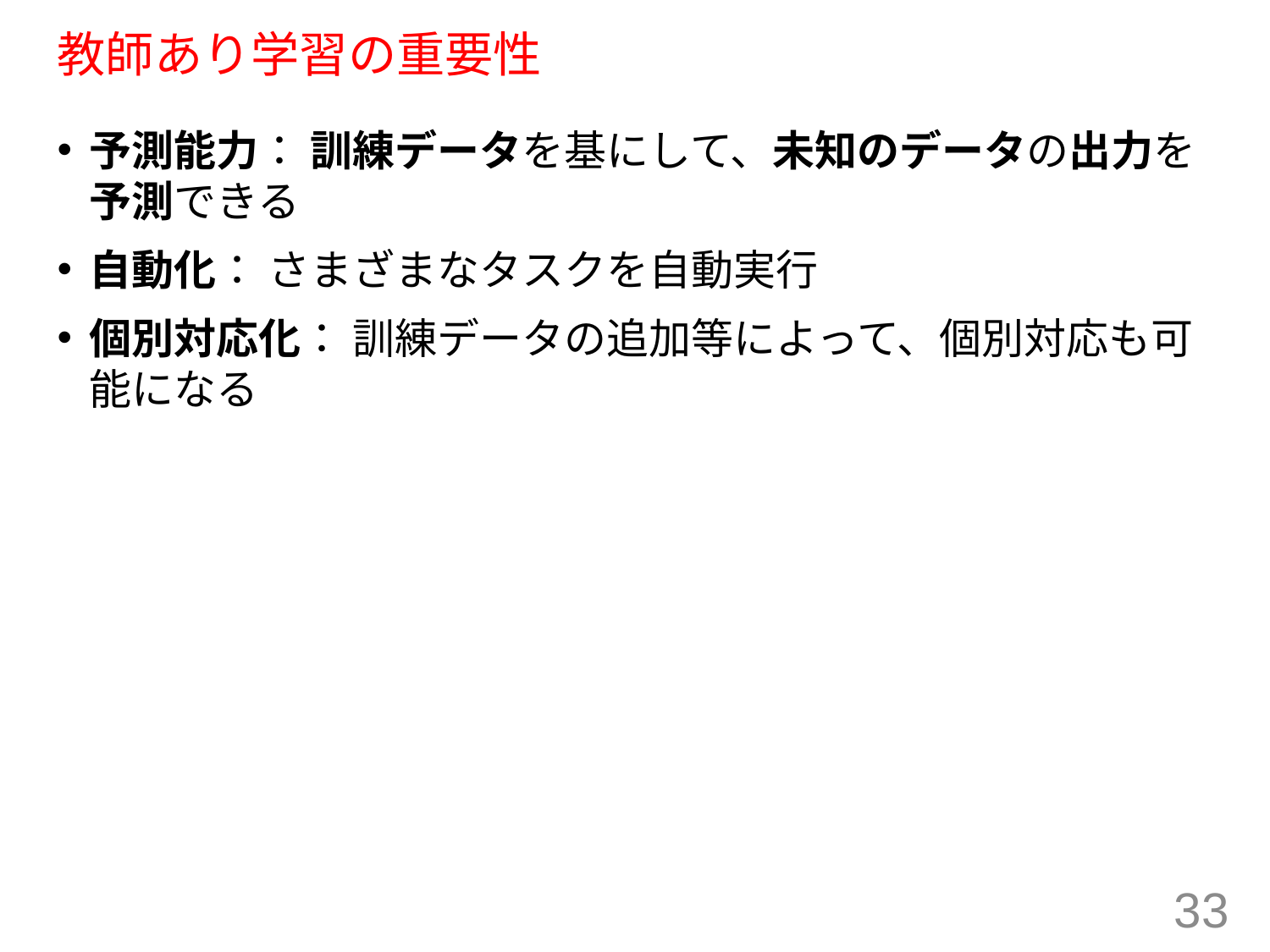

# 教師あり学習の重要性
予測能力： 訓練データを基にして、未知のデータの出力を予測できる
自動化： さまざまなタスクを自動実行
個別対応化： 訓練データの追加等によって、個別対応も可能になる
33